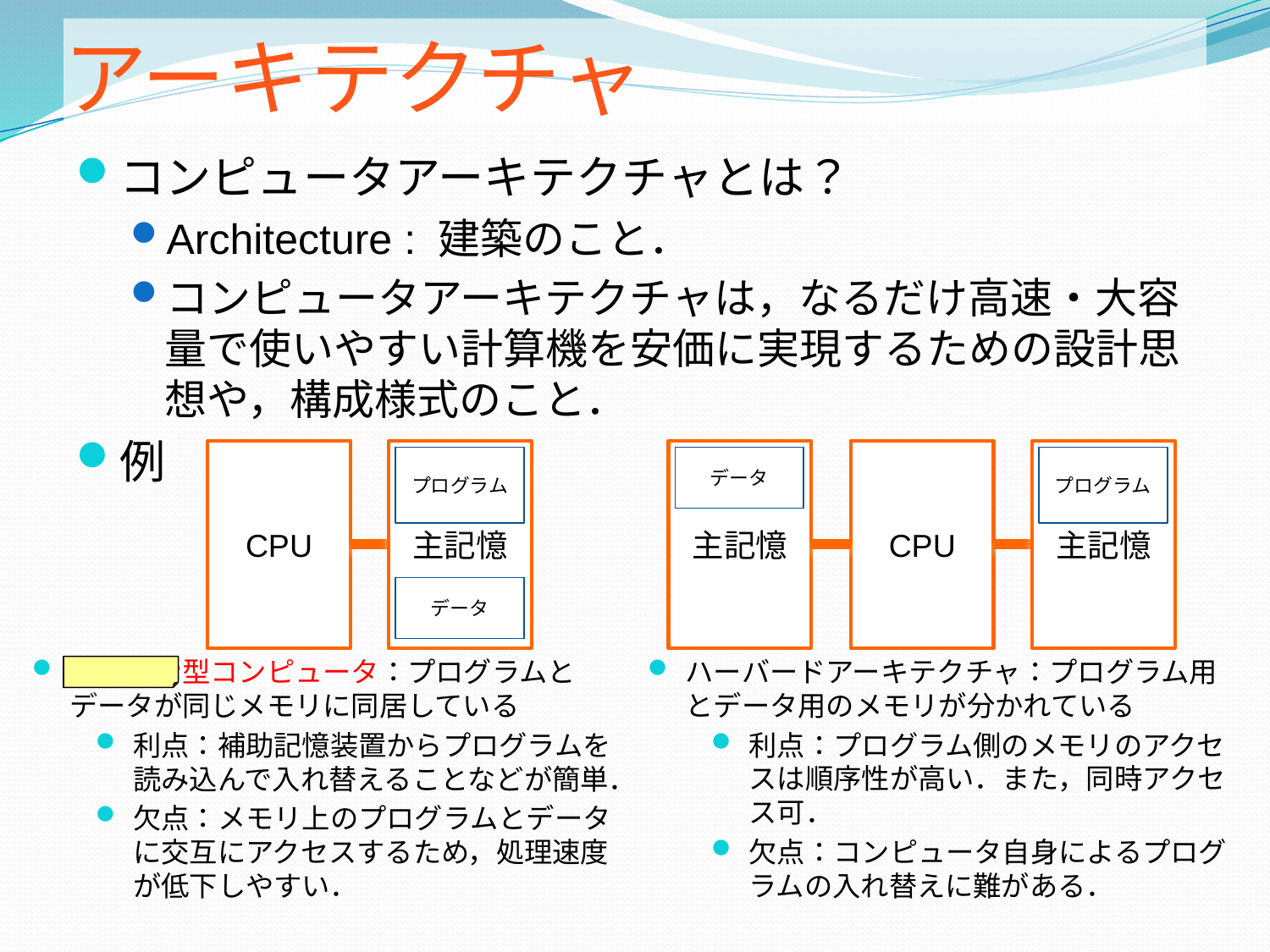

# アーキテクチャ
コンピュータアーキテクチャとは？
Architecture : 建築のこと．
コンピュータアーキテクチャは，なるだけ高速・大容量で使いやすい計算機を安価に実現するための設計思想や，構成様式のこと．
例
CPU
主記憶
主記憶
CPU
主記憶
プログラム
データ
プログラム
データ
ノイマン型コンピュータ：プログラムとデータが同じメモリに同居している
利点：補助記憶装置からプログラムを読み込んで入れ替えることなどが簡単．
欠点：メモリ上のプログラムとデータに交互にアクセスするため，処理速度が低下しやすい．
ハーバードアーキテクチャ：プログラム用とデータ用のメモリが分かれている
利点：プログラム側のメモリのアクセスは順序性が高い．また，同時アクセス可．
欠点：コンピュータ自身によるプログラムの入れ替えに難がある．